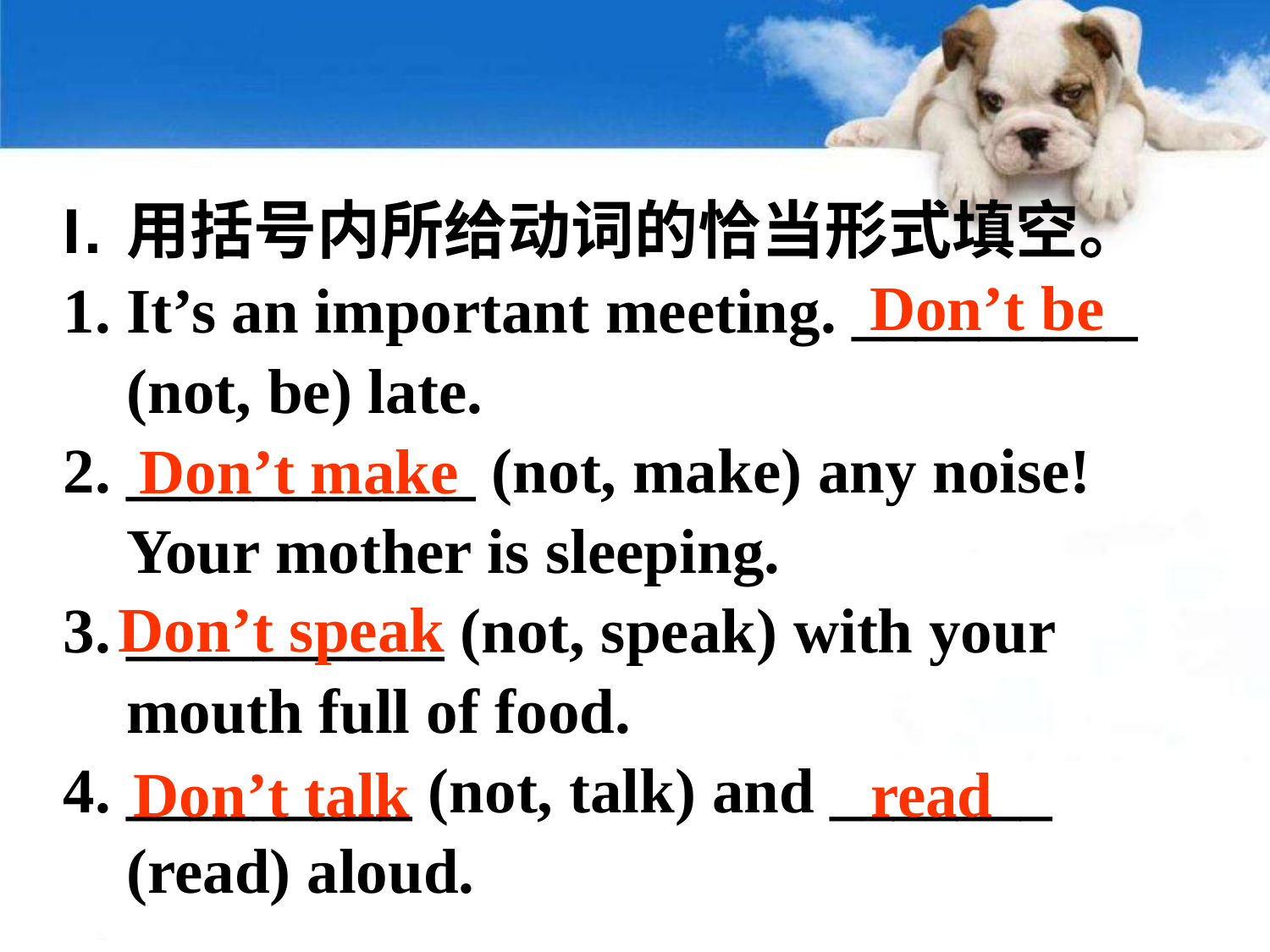

用括号内所给动词的恰当形式填空。
It’s an important meeting. _________ (not, be) late.
___________ (not, make) any noise! Your mother is sleeping.
__________ (not, speak) with your mouth full of food.
_________ (not, talk) and _______ (read) aloud.
Don’t be
Don’t make
Don’t speak
Don’t talk
read